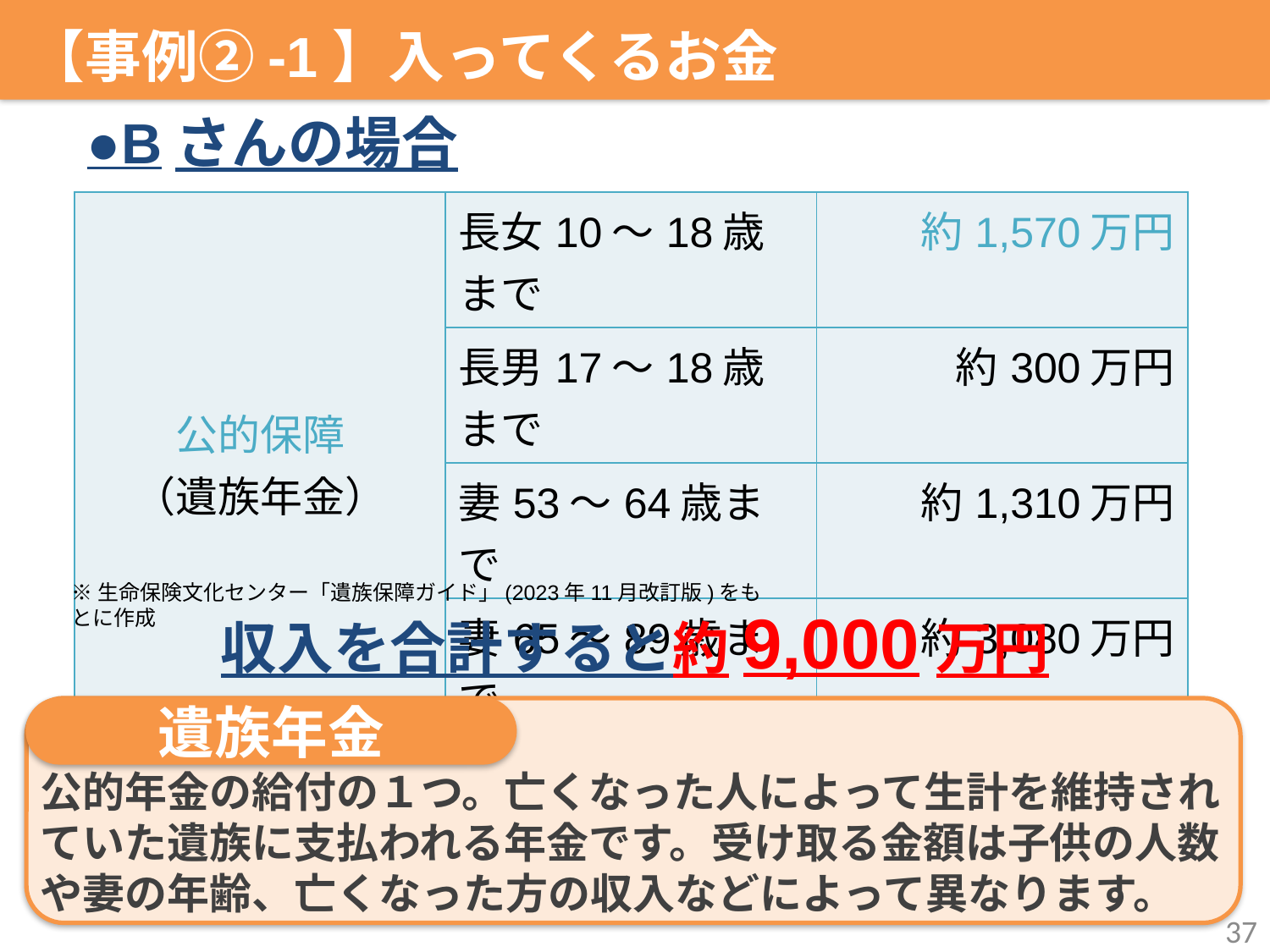

【事例②-1】入ってくるお金
●Bさんの場合
| 公的保障 （遺族年金） | 長女10～18歳まで | 約1,570万円 |
| --- | --- | --- |
|  | 長男17～18歳まで | 約300万円 |
|  | 妻53～64歳まで | 約1,310万円 |
|  | 妻65～89歳まで | 約3,080万円 |
| 企業保障（死亡退職金など） |  | 約400万円 |
| 妻の収入（130万円×妻60歳まで） |  | 約2,340万円 |
※生命保険文化センター「遺族保障ガイド」(2023年11月改訂版)をもとに作成
収入を合計すると約9,000万円

遺族年金
公的年金の給付の１つ。亡くなった人によって生計を維持されていた遺族に支払われる年金です。受け取る金額は子供の人数や妻の年齢、亡くなった方の収入などによって異なります。
37